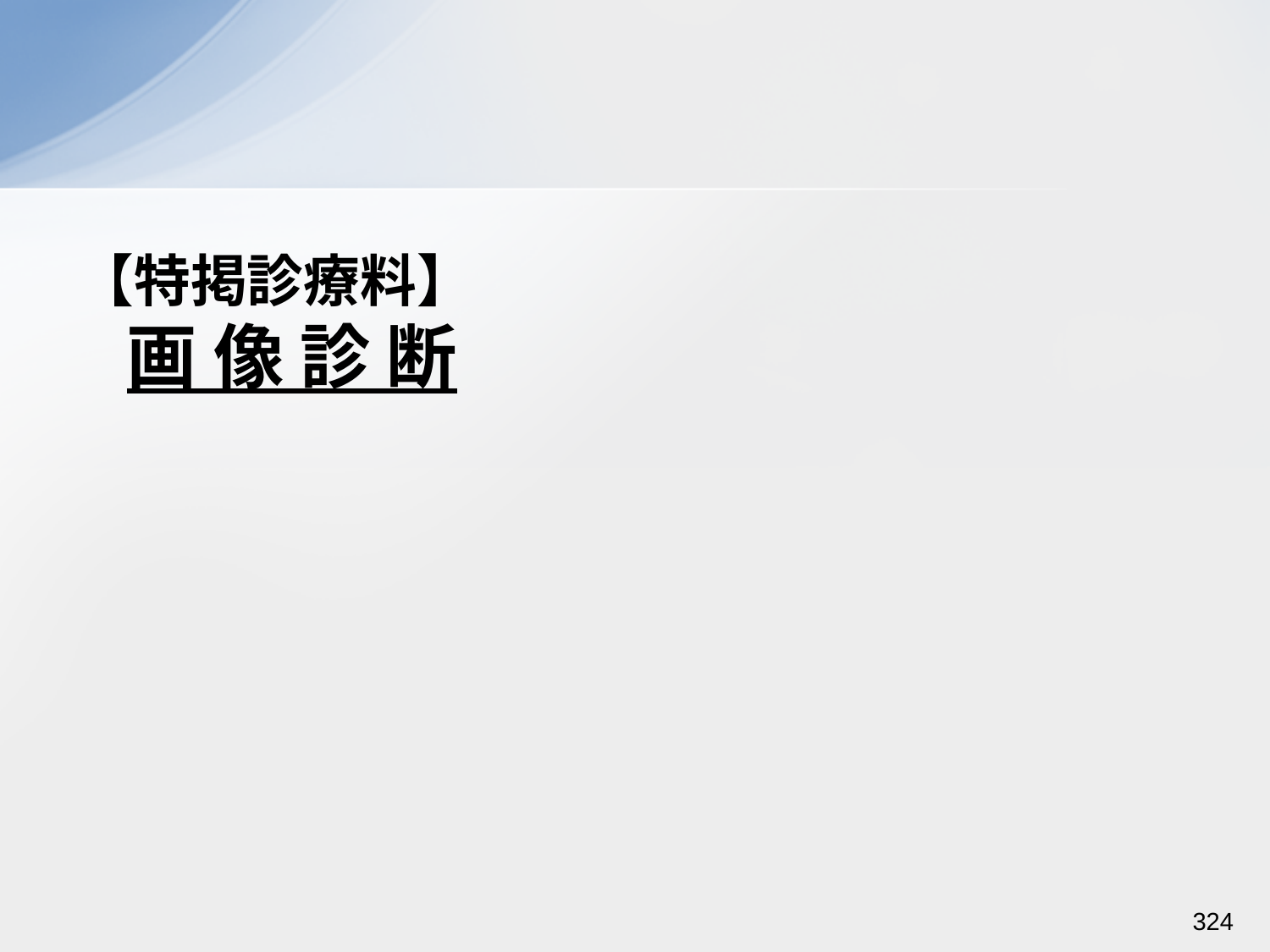

# 【特掲診療料】 　画 像 診 断
324